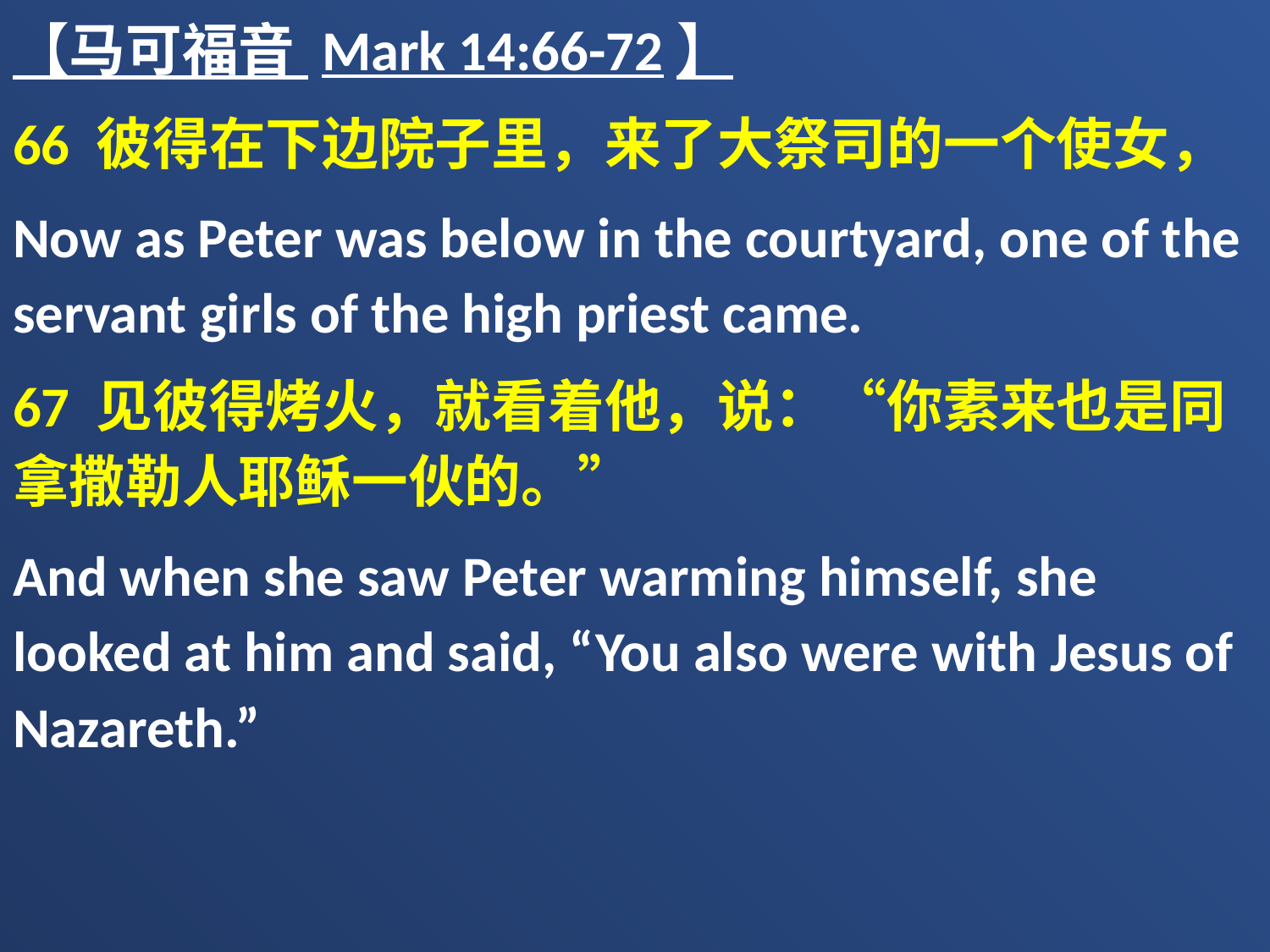

【马可福音 Mark 14:66-72】
66 彼得在下边院子里，来了大祭司的一个使女，
Now as Peter was below in the courtyard, one of the servant girls of the high priest came.
67 见彼得烤火，就看着他，说：“你素来也是同拿撒勒人耶稣一伙的。”
And when she saw Peter warming himself, she looked at him and said, “You also were with Jesus of Nazareth.”